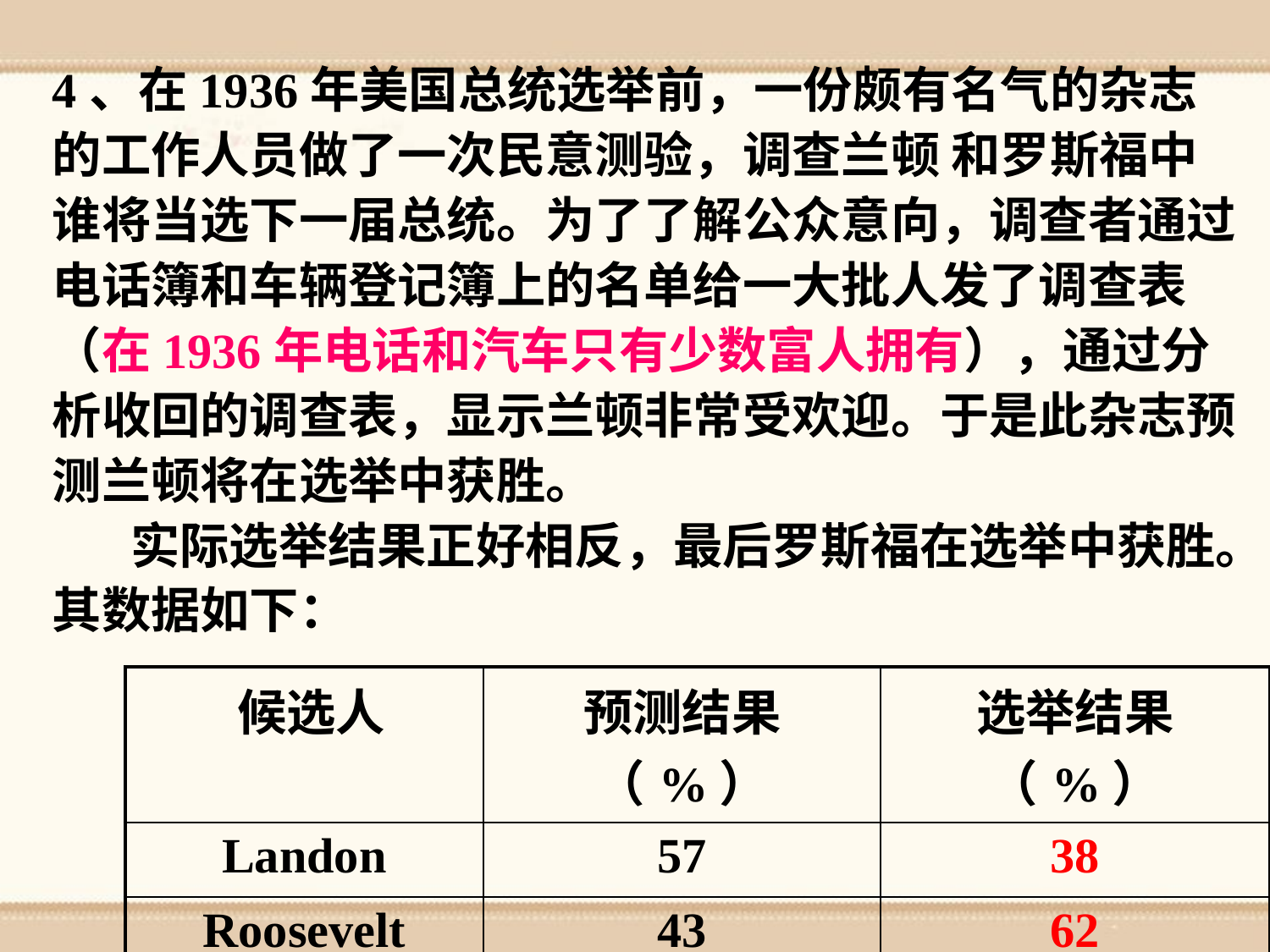

4、在1936年美国总统选举前，一份颇有名气的杂志的工作人员做了一次民意测验，调查兰顿 和罗斯福中谁将当选下一届总统。为了了解公众意向，调查者通过电话簿和车辆登记簿上的名单给一大批人发了调查表（在1936年电话和汽车只有少数富人拥有），通过分析收回的调查表，显示兰顿非常受欢迎。于是此杂志预测兰顿将在选举中获胜。
       实际选举结果正好相反，最后罗斯福在选举中获胜。其数据如下：
| 候选人 | 预测结果 （%） | 选举结果 （%） |
| --- | --- | --- |
| Landon | 57 | 38 |
| Roosevelt | 43 | 62 |